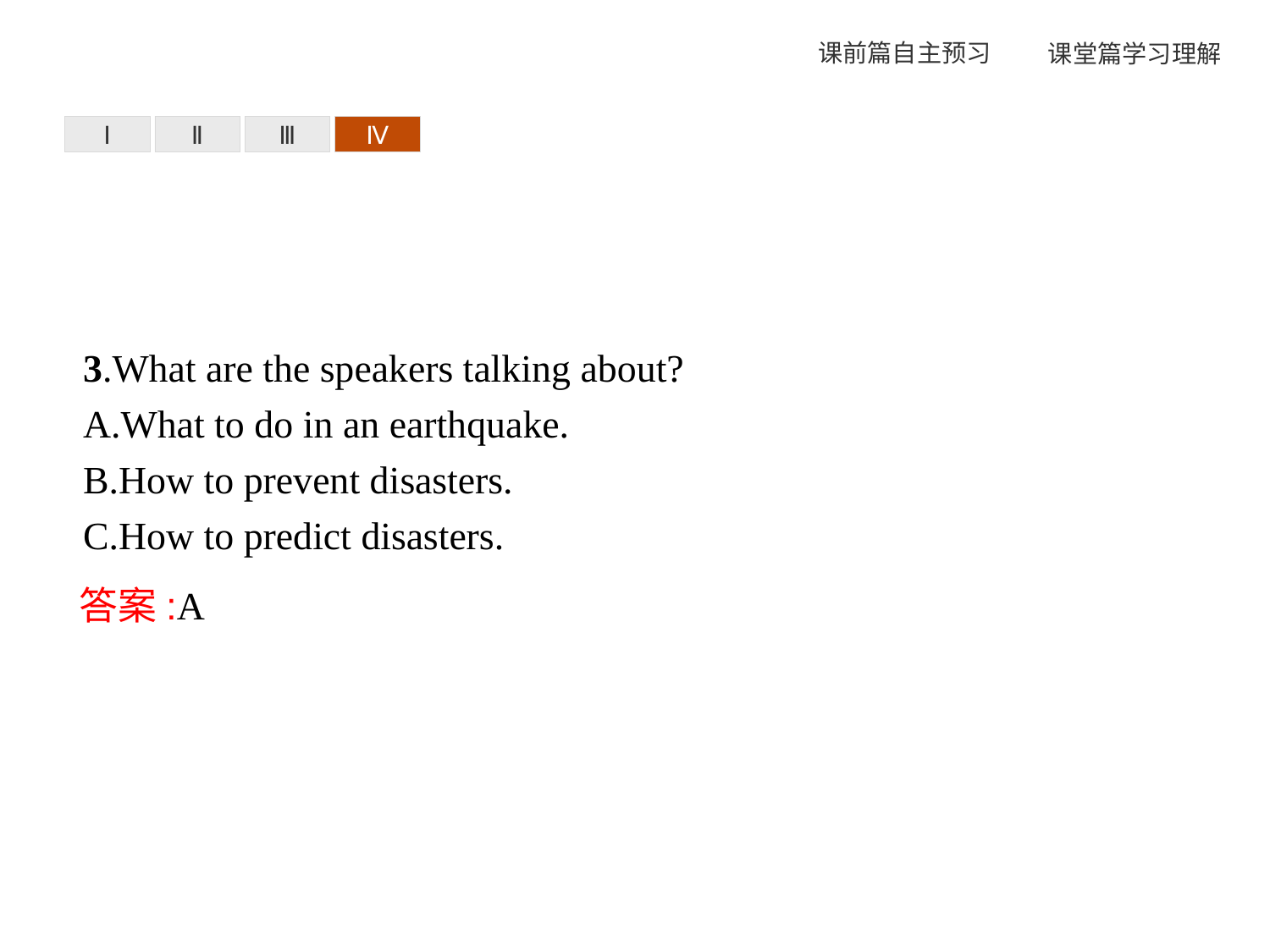

Ⅰ
Ⅱ
Ⅲ
Ⅳ
3.What are the speakers talking about?
A.What to do in an earthquake.
B.How to prevent disasters.
C.How to predict disasters.
答案:A